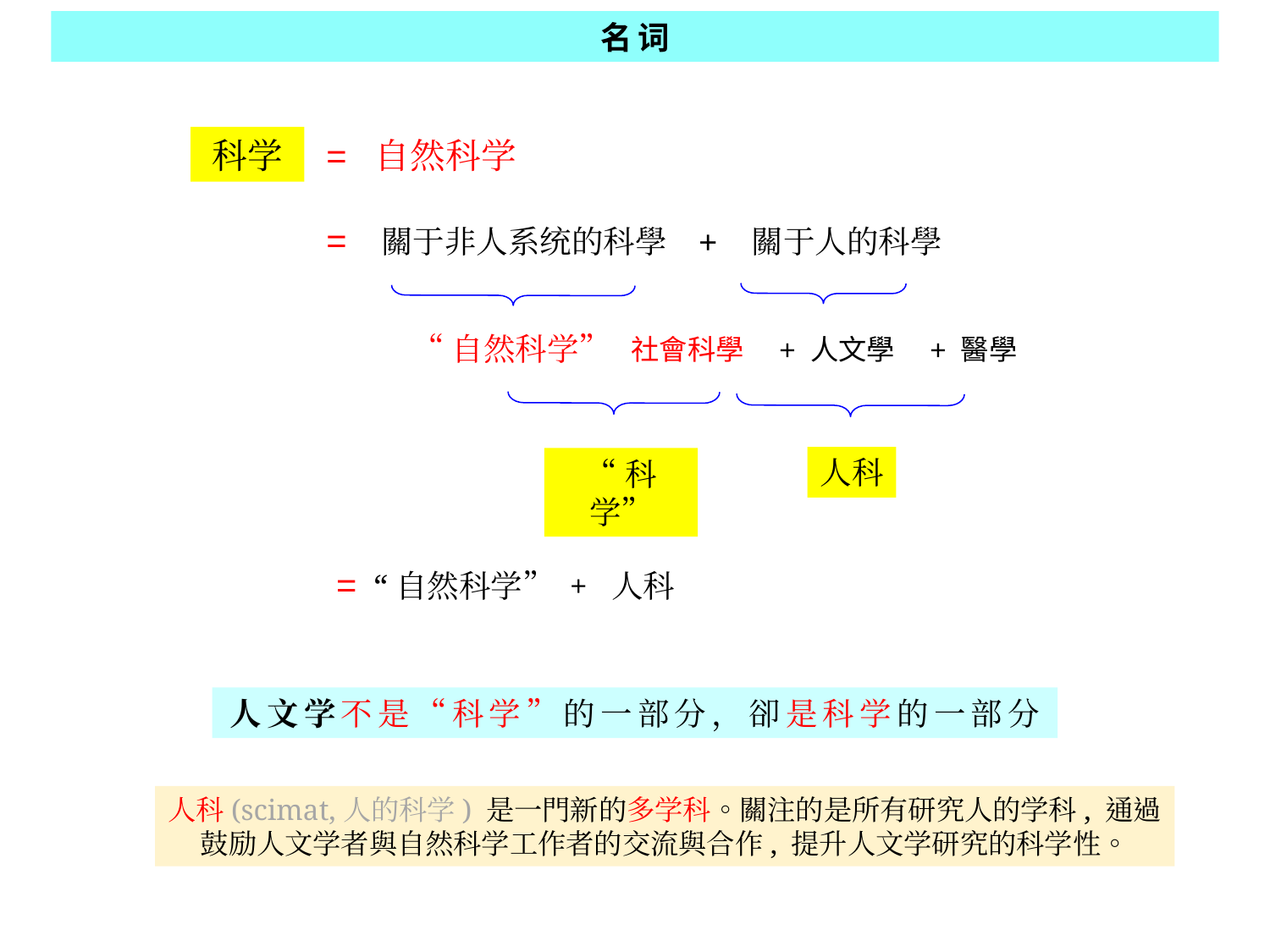

名词
科学
=  自然科学

=   關于非人系统的科學   +   關于人的科學

社會科學  + 人文學  + 醫學
“自然科学”
人科
“科学”
 =  “自然科学” +  人科
人文学不是“科学”的一部分，卻是科学的一部分
人科(scimat,人的科学) 是一門新的多学科。關注的是所有研究人的学科, 通過鼓励人文学者與自然科学工作者的交流與合作, 提升人文学研究的科学性。